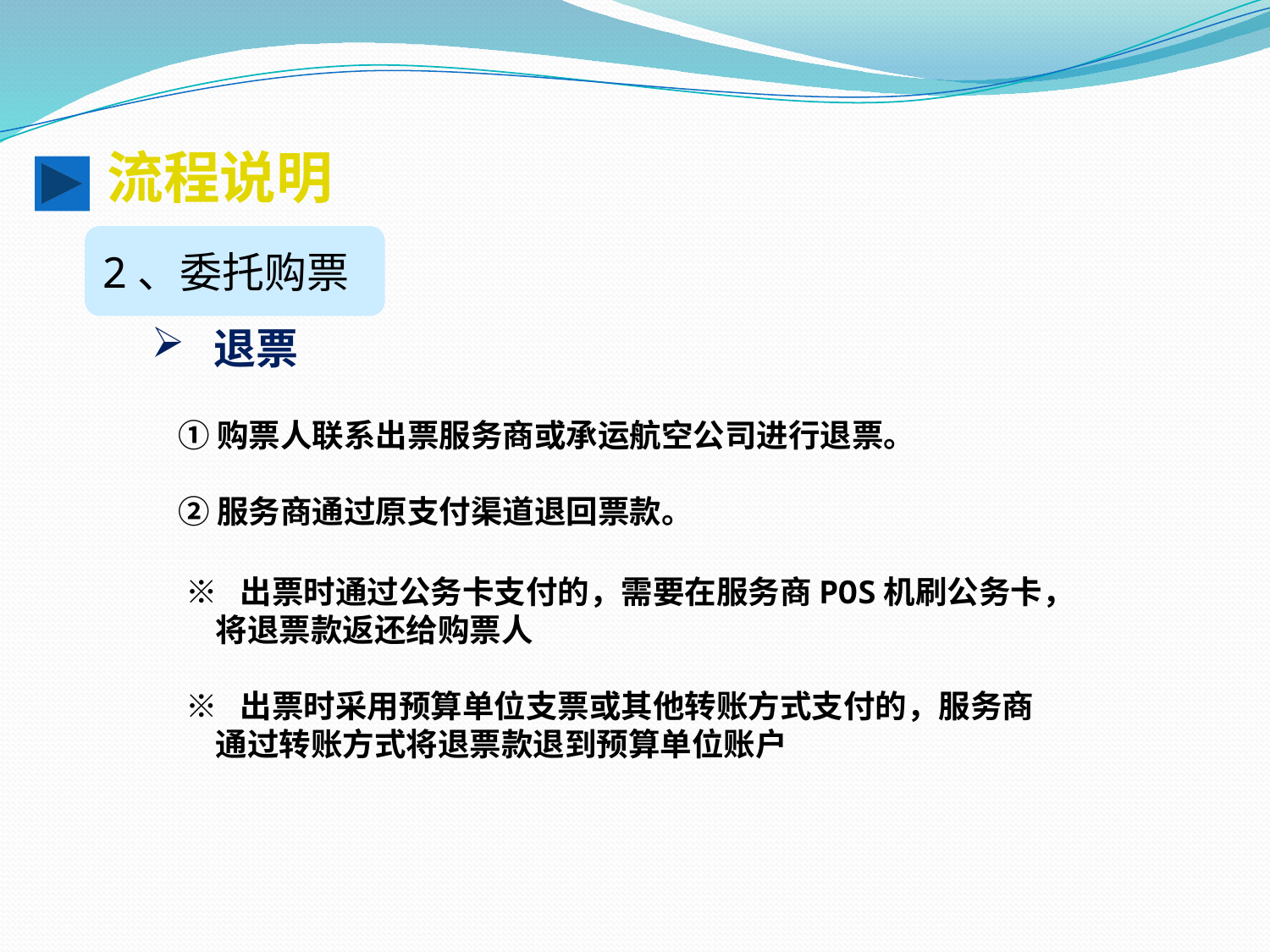

流程说明

2、委托购票
  退票
①购票人联系出票服务商或承运航空公司进行退票。

②服务商通过原支付渠道退回票款。
※  出票时通过公务卡支付的，需要在服务商POS机刷公务卡，
   将退票款返还给购票人

※  出票时采用预算单位支票或其他转账方式支付的，服务商
   通过转账方式将退票款退到预算单位账户